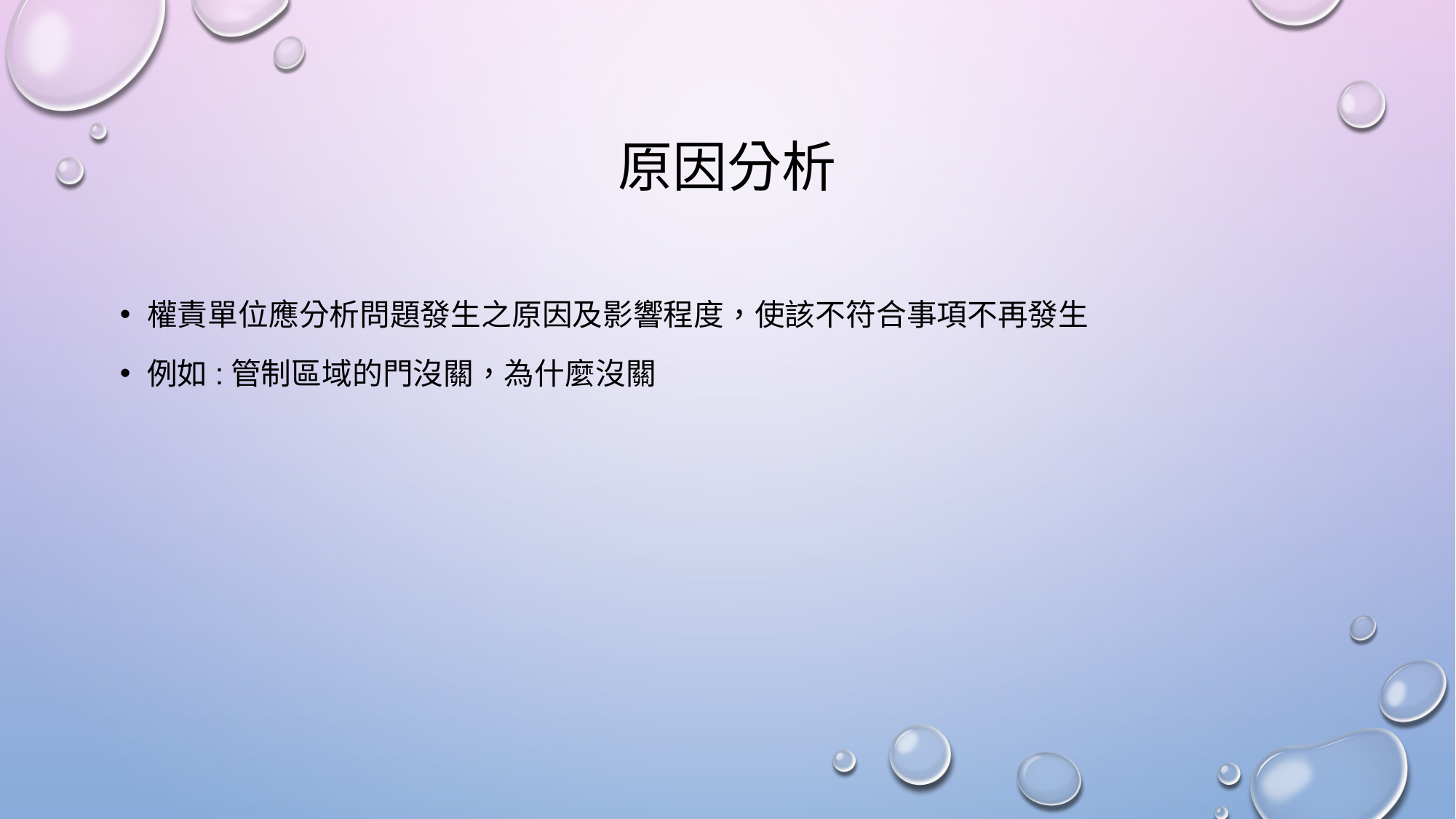

# 原因分析
權責單位應分析問題發生之原因及影響程度，使該不符合事項不再發生
例如:管制區域的門沒關，為什麼沒關